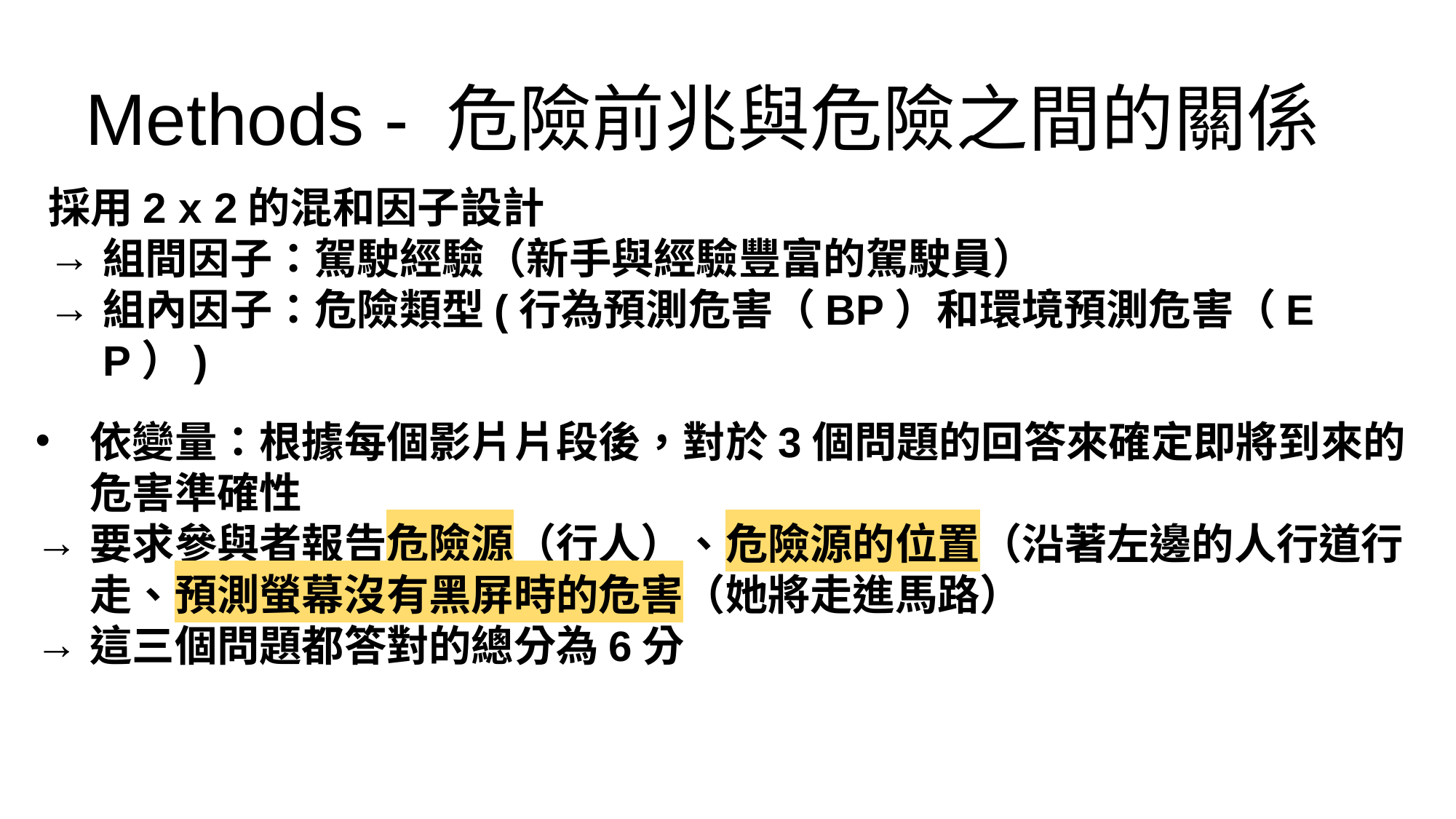

Methods - 危險前兆與危險之間的關係
採用2 x 2的混和因子設計
組間因子：駕駛經驗（新手與經驗豐富的駕駛員）
組內因子：危險類型(行為預測危害（BP）和環境預測危害（EP）)
依變量：根據每個影片片段後，對於3個問題的回答來確定即將到來的危害準確性
要求參與者報告危險源（行人）、危險源的位置（沿著左邊的人行道行走、預測螢幕沒有黑屏時的危害（她將走進馬路）
這三個問題都答對的總分為6分